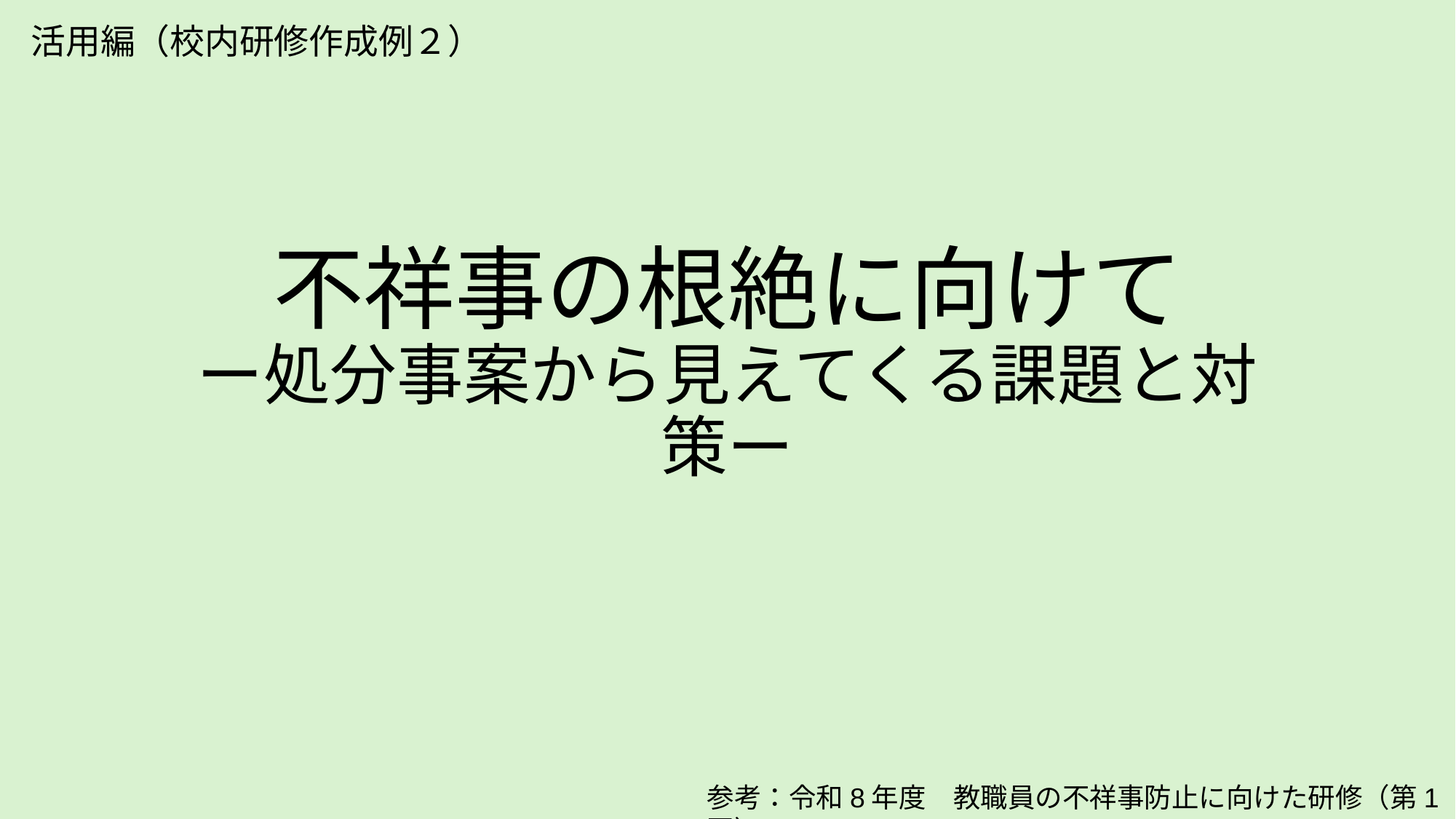

活用編（校内研修作成例２）
# 不祥事の根絶に向けて ー処分事案から見えてくる課題と対策ー
参考：令和8年度　教職員の不祥事防止に向けた研修（第1回）